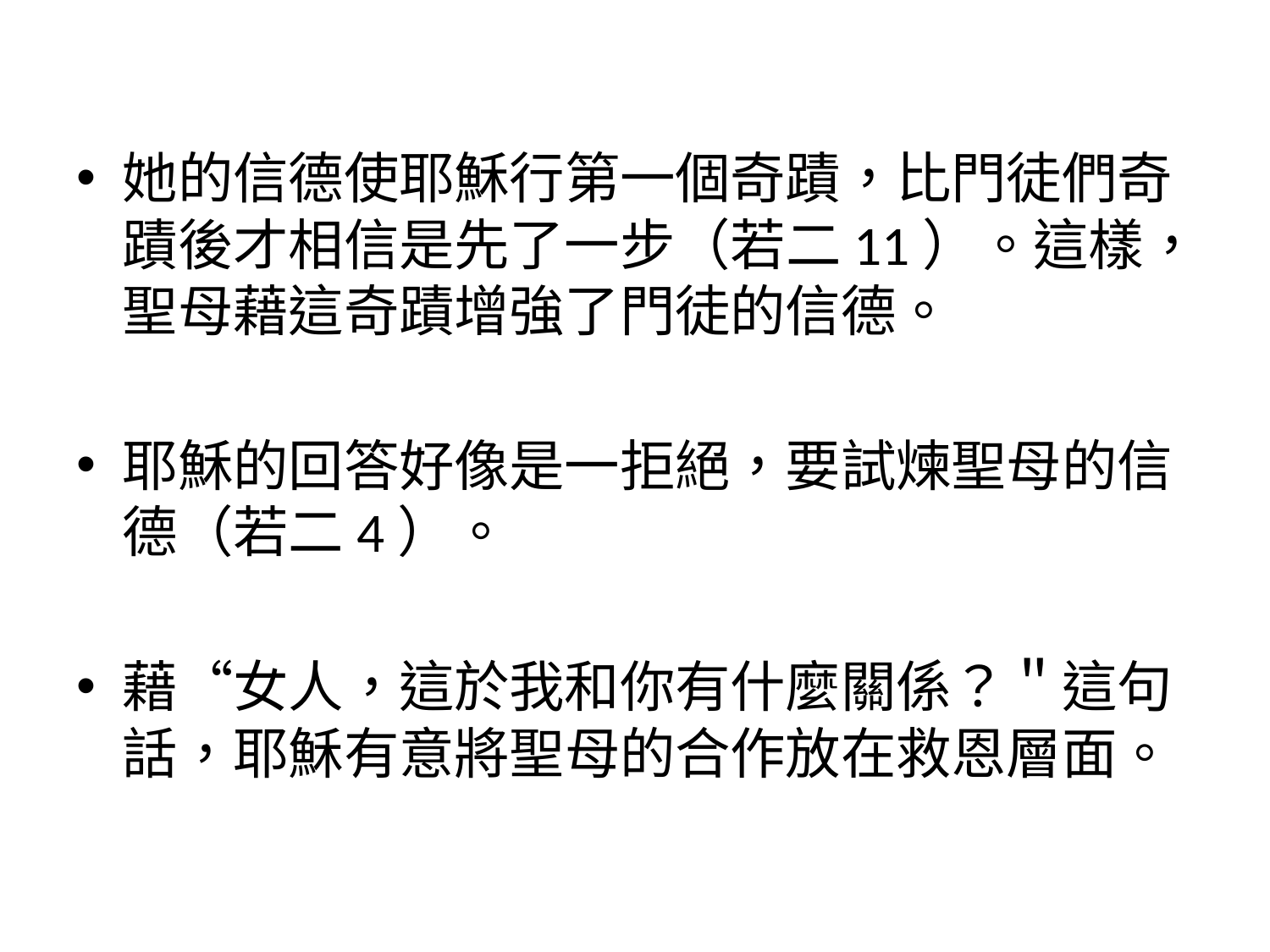

#

她的信德使耶穌行第一個奇蹟，比門徒們奇蹟後才相信是先了一步（若二11）。這樣，聖母藉這奇蹟增強了門徒的信德。

耶穌的回答好像是一拒絕，要試煉聖母的信德（若二4）。

藉“女人，這於我和你有什麼關係？＂這句話，耶穌有意將聖母的合作放在救恩層面。